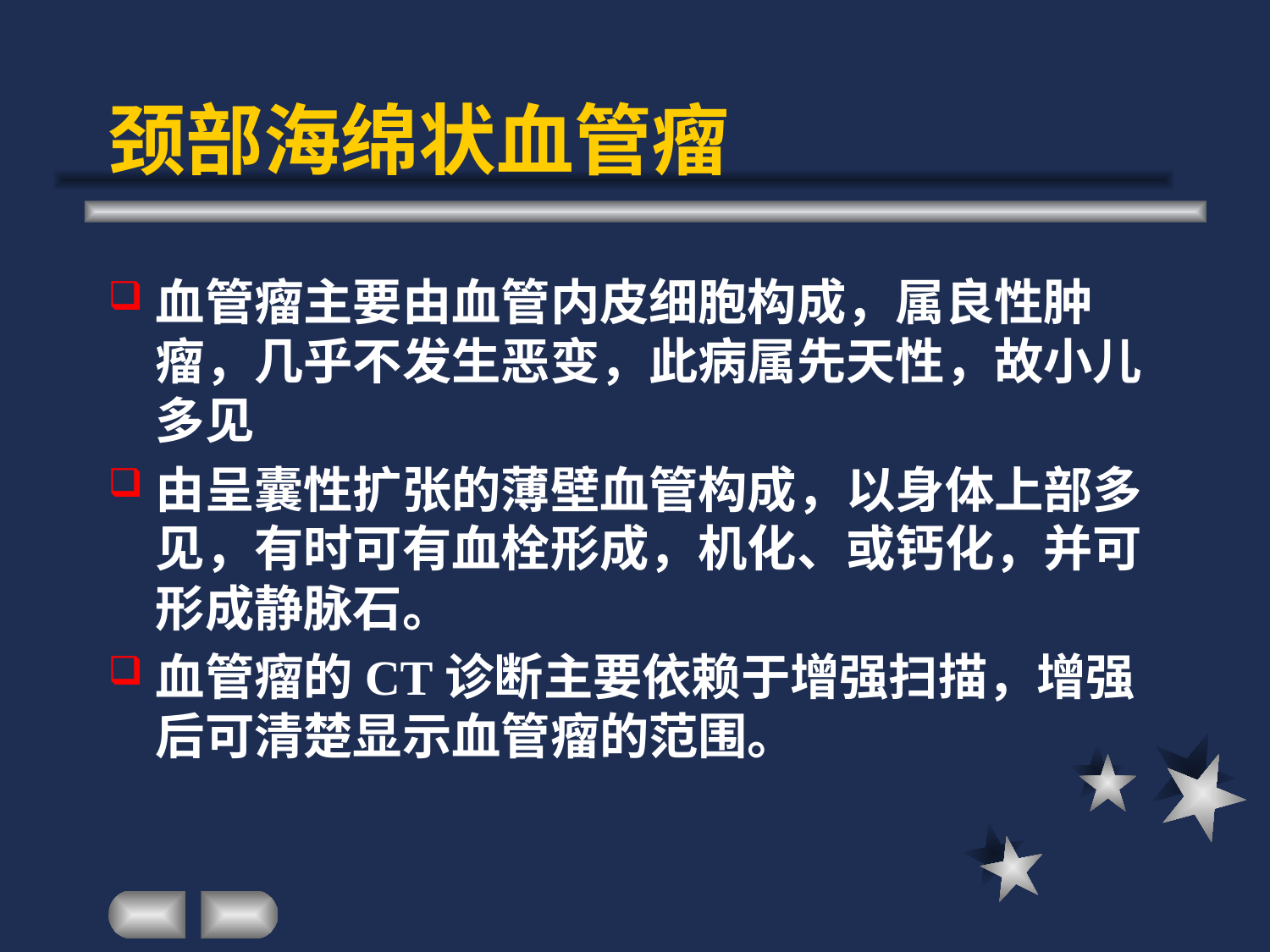

# 颈部海绵状血管瘤
血管瘤主要由血管内皮细胞构成，属良性肿瘤，几乎不发生恶变，此病属先天性，故小儿多见
由呈囊性扩张的薄壁血管构成，以身体上部多见，有时可有血栓形成，机化、或钙化，并可形成静脉石。
血管瘤的CT诊断主要依赖于增强扫描，增强后可清楚显示血管瘤的范围。